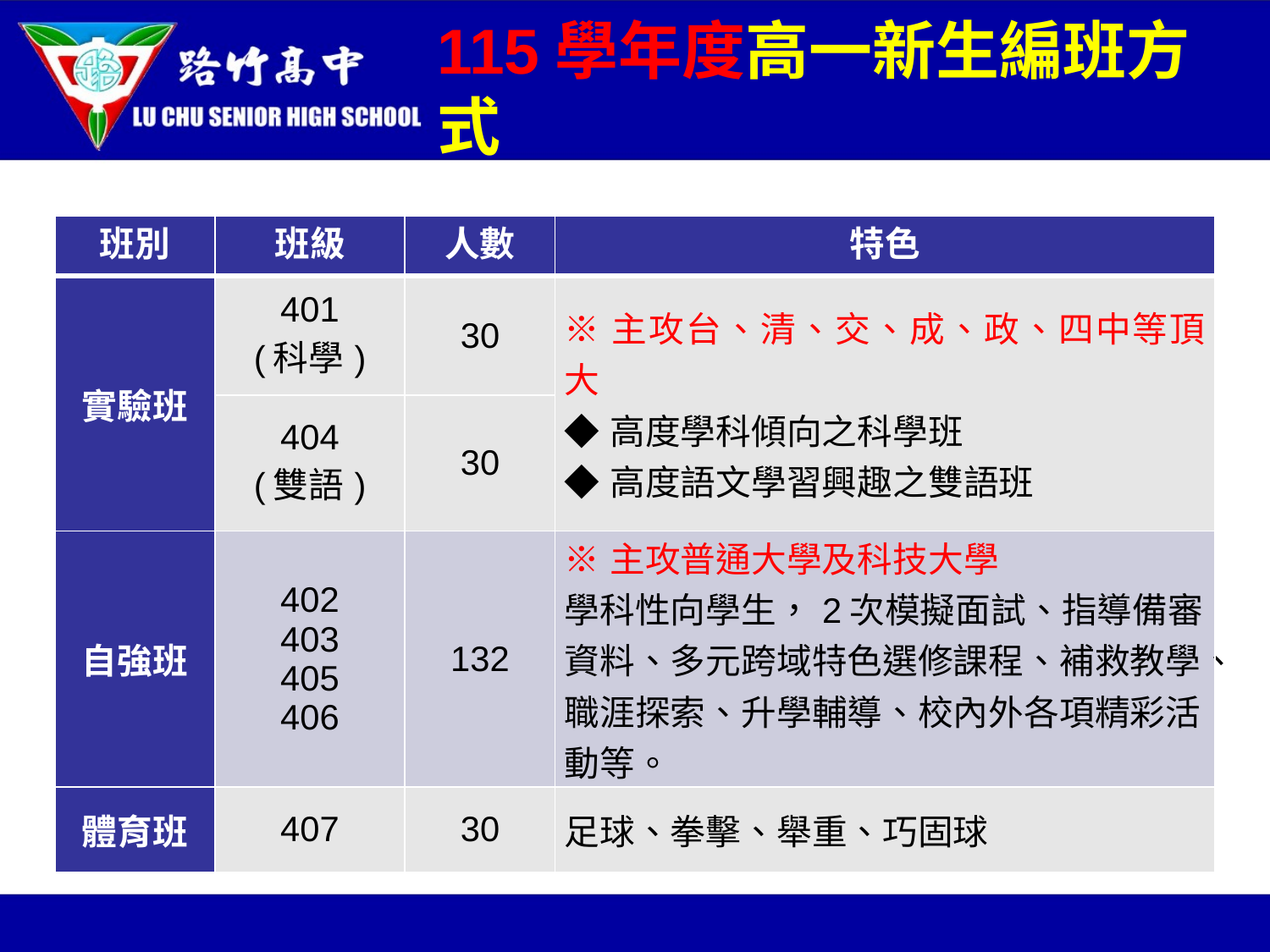

# 115學年度高一新生編班方式
| 班別 | 班級 | 人數 | 特色 |
| --- | --- | --- | --- |
| 實驗班 | 401 (科學) | 30 | ※主攻台、清、交、成、政、四中等頂大 ◆高度學科傾向之科學班 ◆高度語文學習興趣之雙語班 |
|  | 404 (雙語) | 30 |  |
| 自強班 | 402 403 405 406 | 132 | ※主攻普通大學及科技大學 學科性向學生，2次模擬面試、指導備審資料、多元跨域特色選修課程、補救教學、職涯探索、升學輔導、校內外各項精彩活動等。 |
| 體育班 | 407 | 30 | 足球、拳擊、舉重、巧固球 |